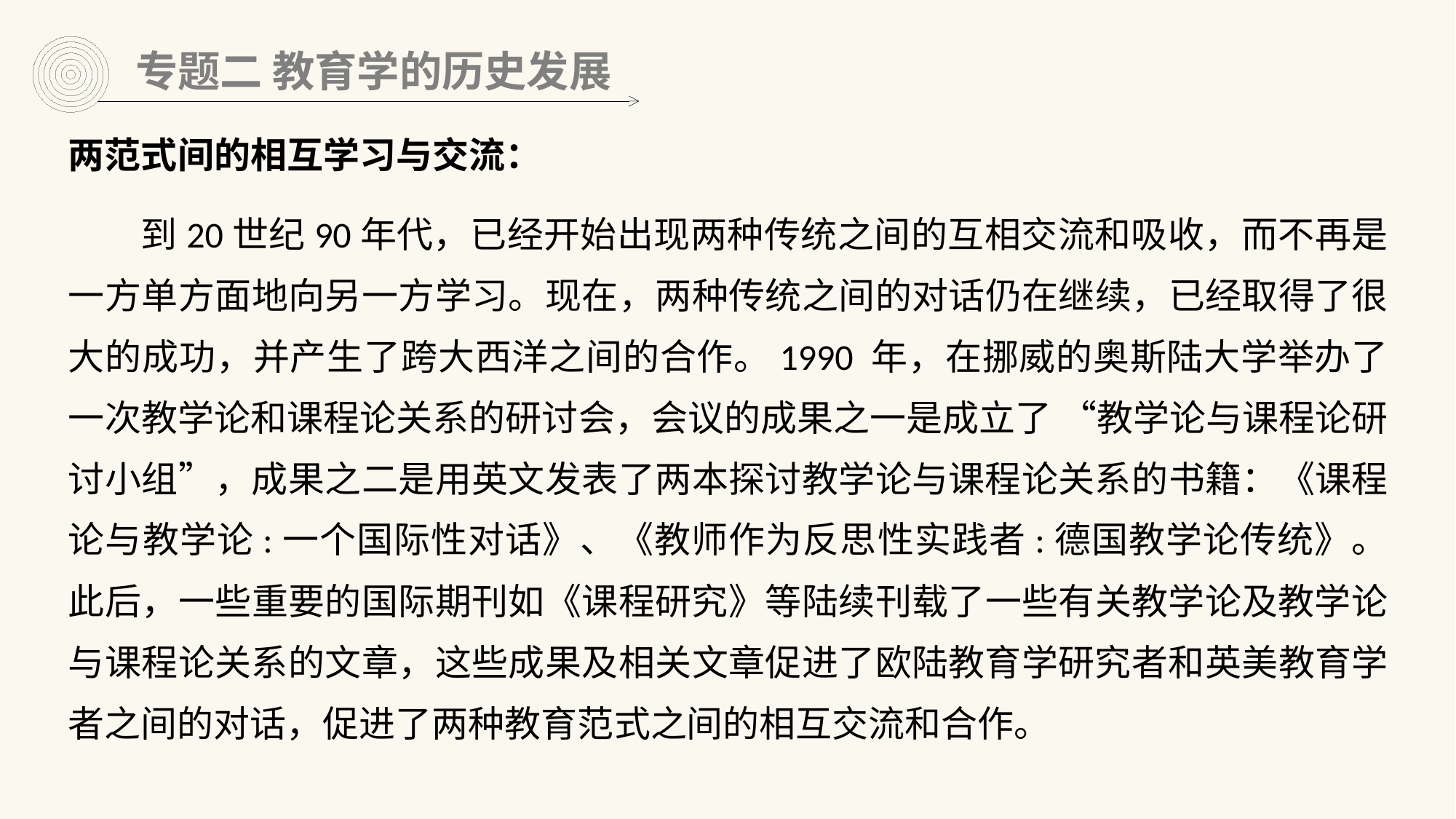

专题二 教育学的历史发展
两范式间的相互学习与交流：
到20世纪90年代，已经开始出现两种传统之间的互相交流和吸收，而不再是一方单方面地向另一方学习。现在，两种传统之间的对话仍在继续，已经取得了很大的成功，并产生了跨大西洋之间的合作。1990 年，在挪威的奥斯陆大学举办了一次教学论和课程论关系的研讨会，会议的成果之一是成立了 “教学论与课程论研讨小组”，成果之二是用英文发表了两本探讨教学论与课程论关系的书籍：《课程论与教学论:一个国际性对话》、《教师作为反思性实践者:德国教学论传统》。此后，一些重要的国际期刊如《课程研究》等陆续刊载了一些有关教学论及教学论与课程论关系的文章，这些成果及相关文章促进了欧陆教育学研究者和英美教育学者之间的对话，促进了两种教育范式之间的相互交流和合作。